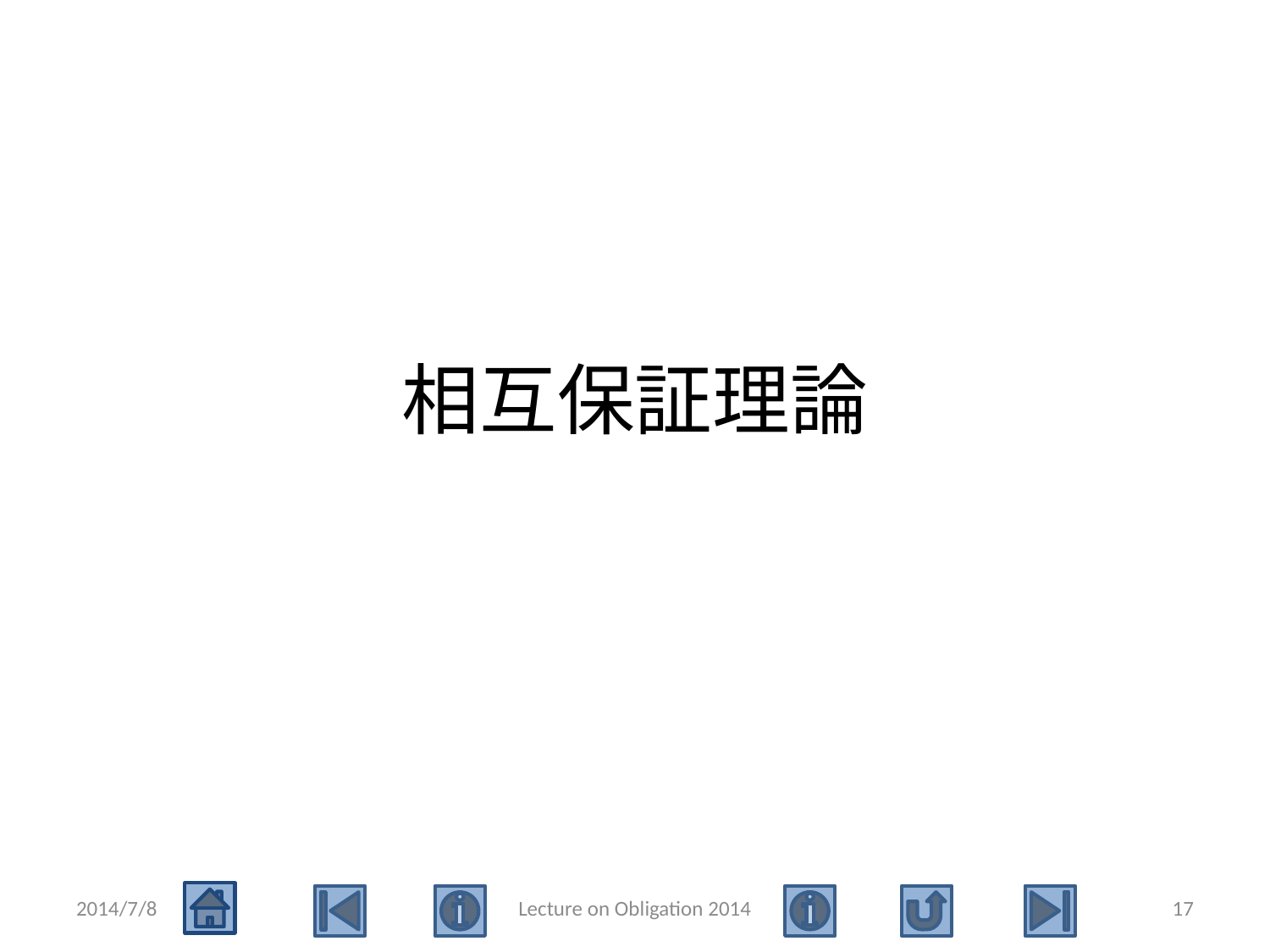

# 相互保証理論

2014/7/8
Lecture on Obligation 2014
17